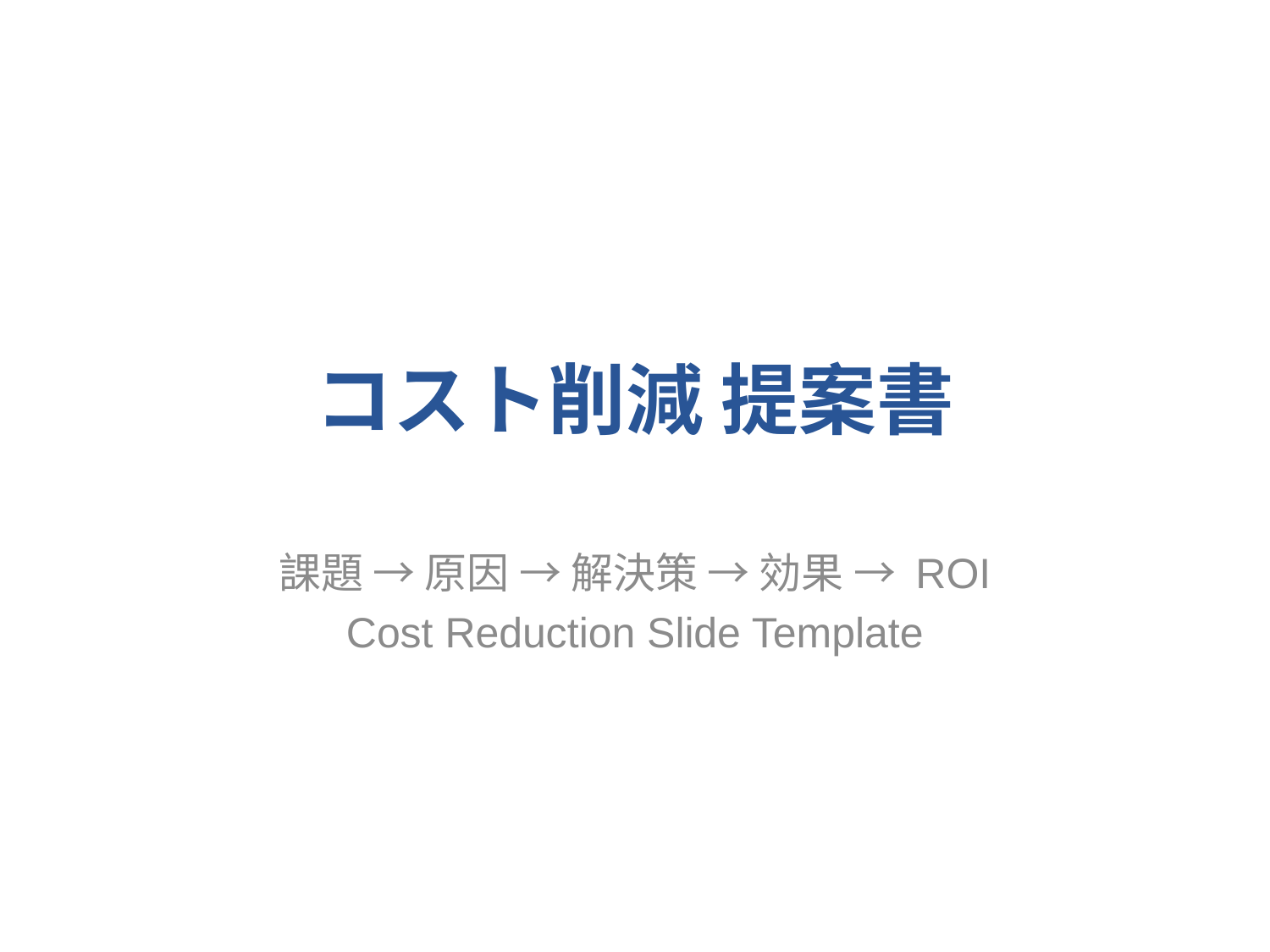

# コスト削減 提案書
課題 → 原因 → 解決策 → 効果 → ROI
Cost Reduction Slide Template